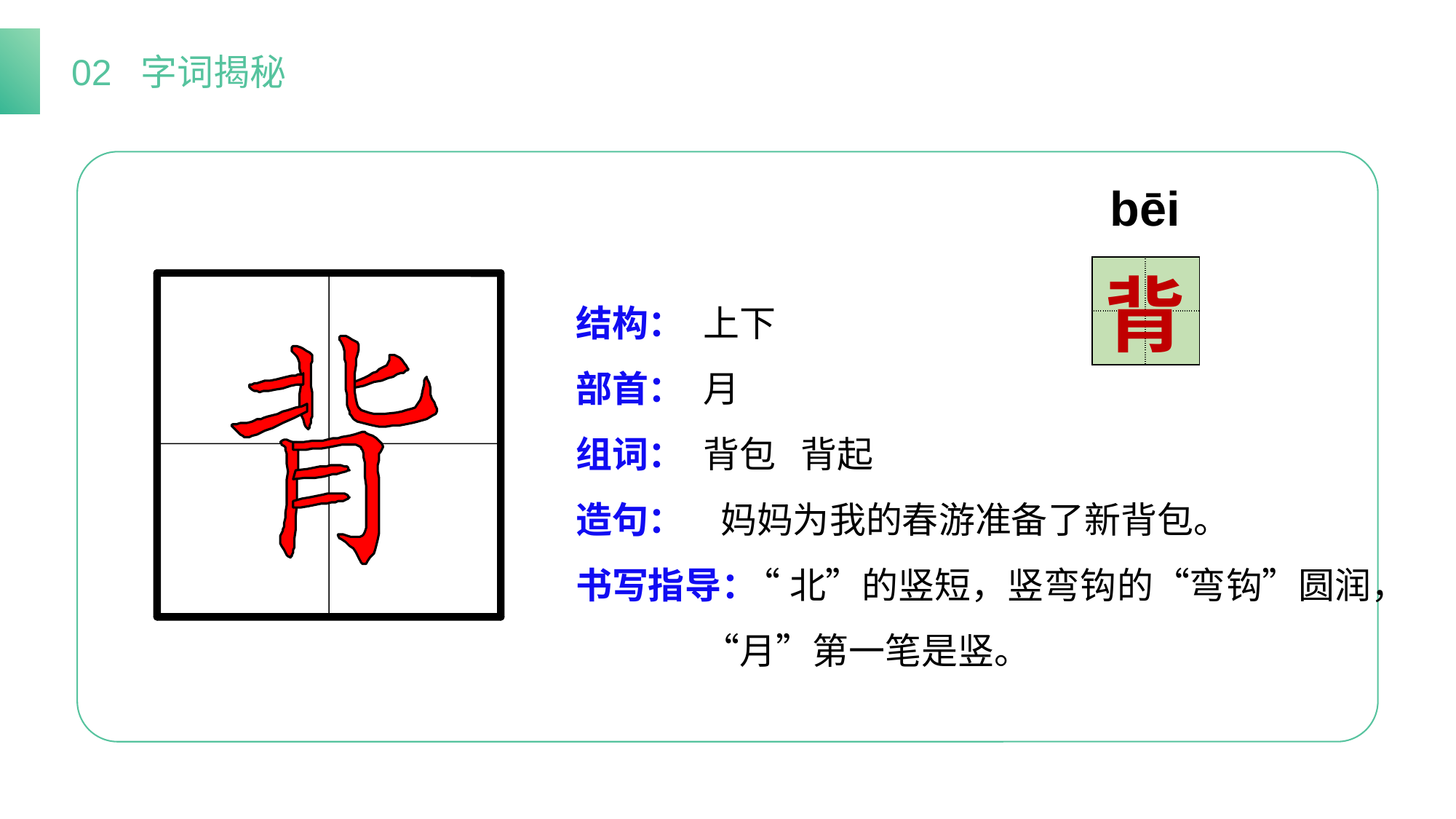

02  字词揭秘
bēi
|  |  |
| --- | --- |
|  |  |
背

结构：
部首：
组词：
造句：
书写指导：
上下
月
背包   背起
 妈妈为我的春游准备了新背包。
     “北”的竖短，竖弯钩的“弯钩”圆润，“月”第一笔是竖。